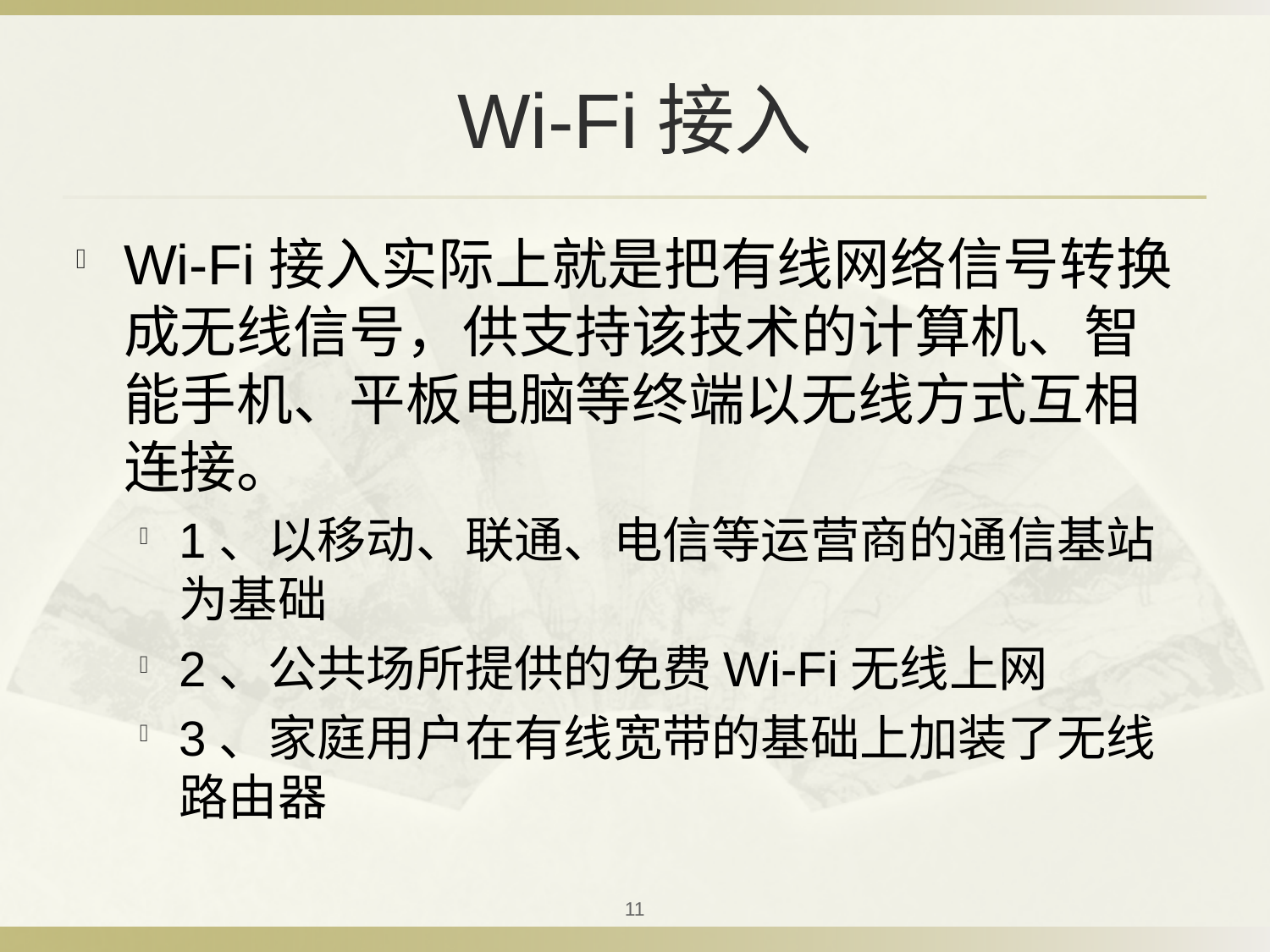

# Wi-Fi接入
Wi-Fi接入实际上就是把有线网络信号转换成无线信号，供支持该技术的计算机、智能手机、平板电脑等终端以无线方式互相连接。
1、以移动、联通、电信等运营商的通信基站为基础
2、公共场所提供的免费Wi-Fi无线上网
3、家庭用户在有线宽带的基础上加装了无线路由器
11